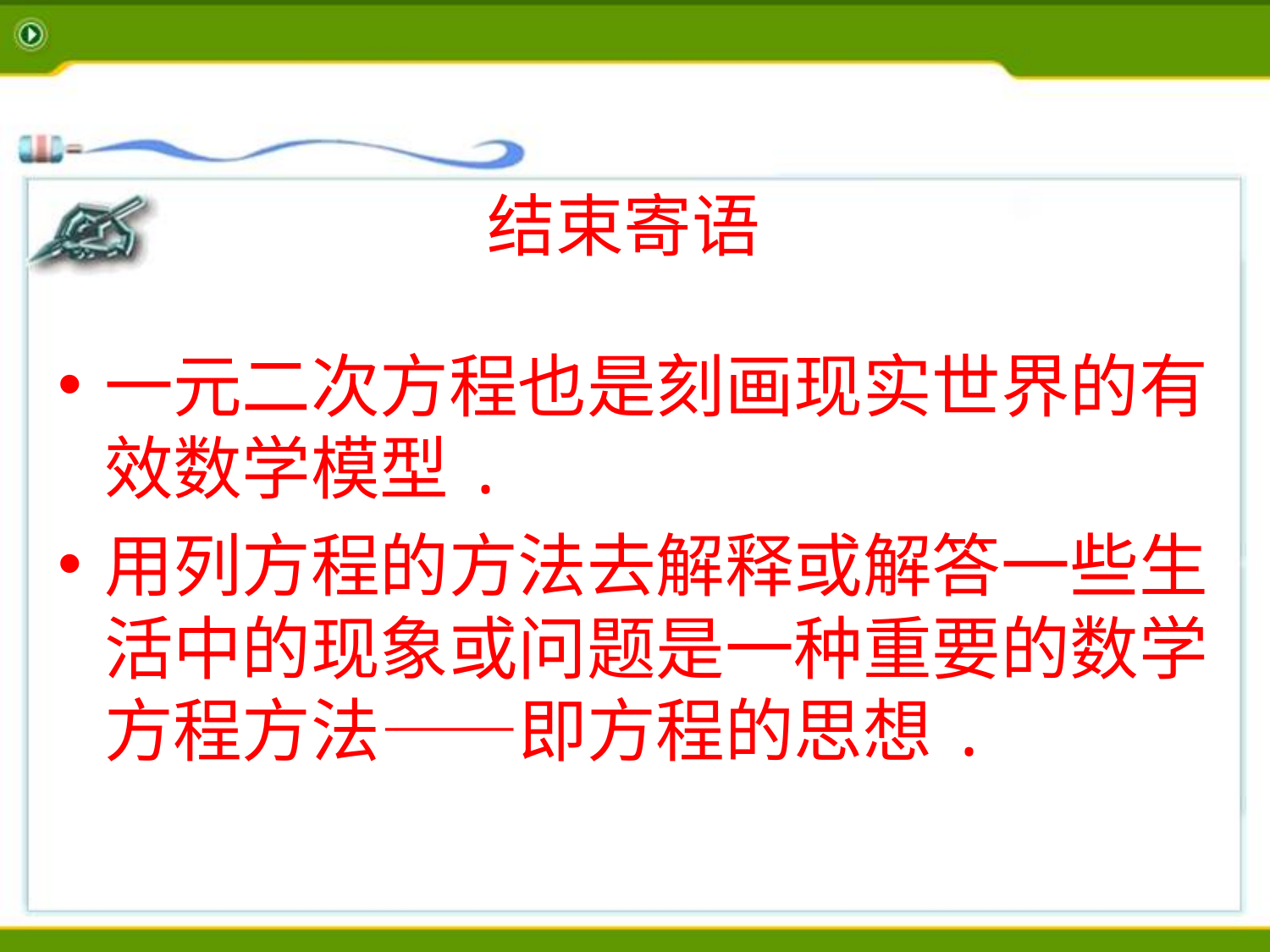

# 结束寄语
一元二次方程也是刻画现实世界的有效数学模型.
用列方程的方法去解释或解答一些生活中的现象或问题是一种重要的数学方程方法——即方程的思想.